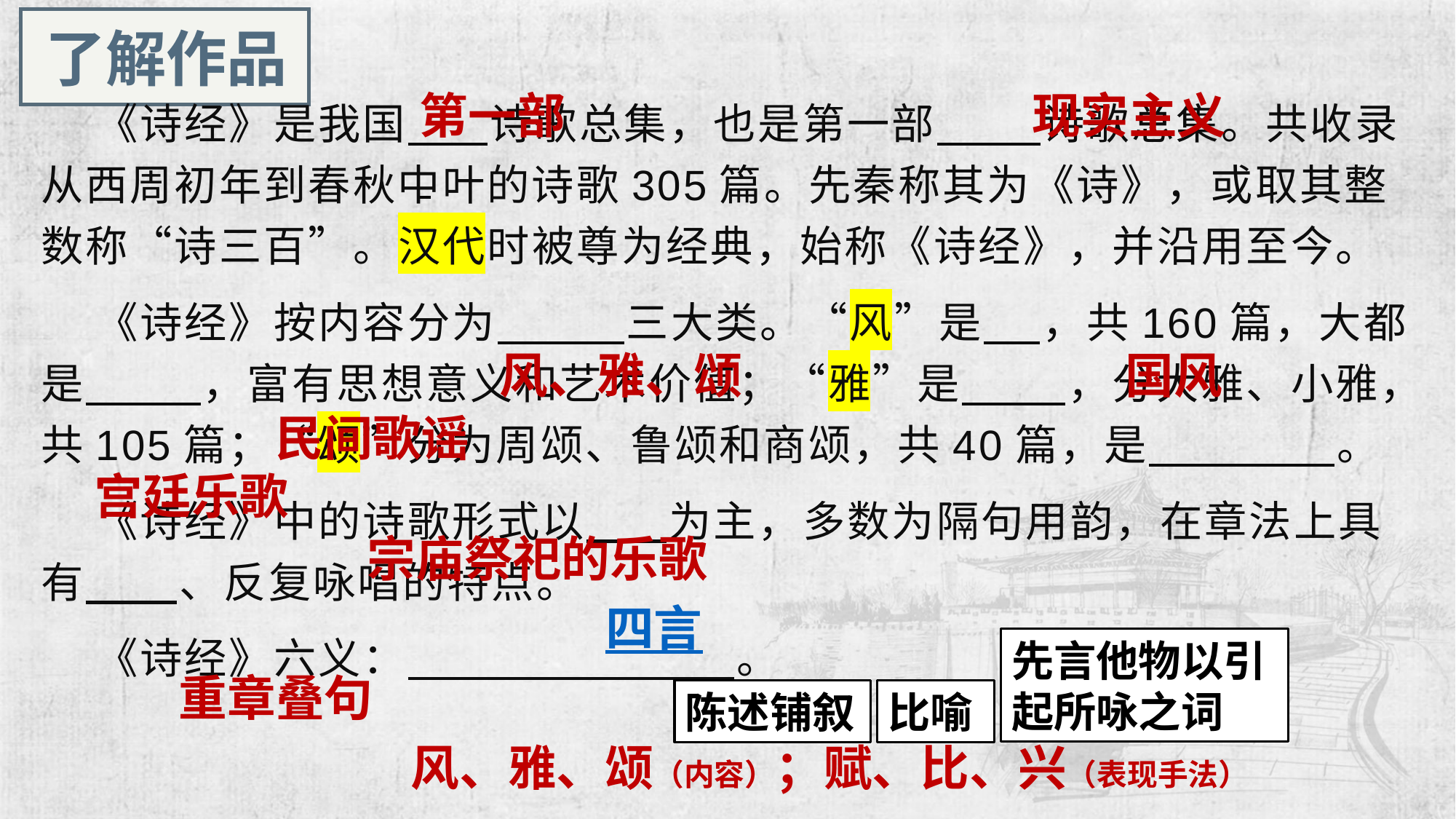

了解作品
第一部
现实主义
《诗经》是我国       诗歌总集，也是第一部         诗歌总集。共收录从西周初年到春秋中叶的诗歌305篇。先秦称其为《诗》，或取其整数称“诗三百”。汉代时被尊为经典，始称《诗经》，并沿用至今。
《诗经》按内容分为           三大类。“风”是     ，共160篇，大都是          ，富有思想意义和艺术价值；“雅”是         ，分大雅、小雅，共105篇；“颂”分为周颂、鲁颂和商颂，共40篇，是                。
《诗经》中的诗歌形式以       为主，多数为隔句用韵，在章法上具有        、反复咏唱的特点。
《诗经》六义：                            。
风、雅、颂
国风
民间歌谣
宫廷乐歌
宗庙祭祀的乐歌
四言
先言他物以引起所咏之词
重章叠句
陈述铺叙
比喻
风、雅、颂（内容）；赋、比、兴（表现手法）